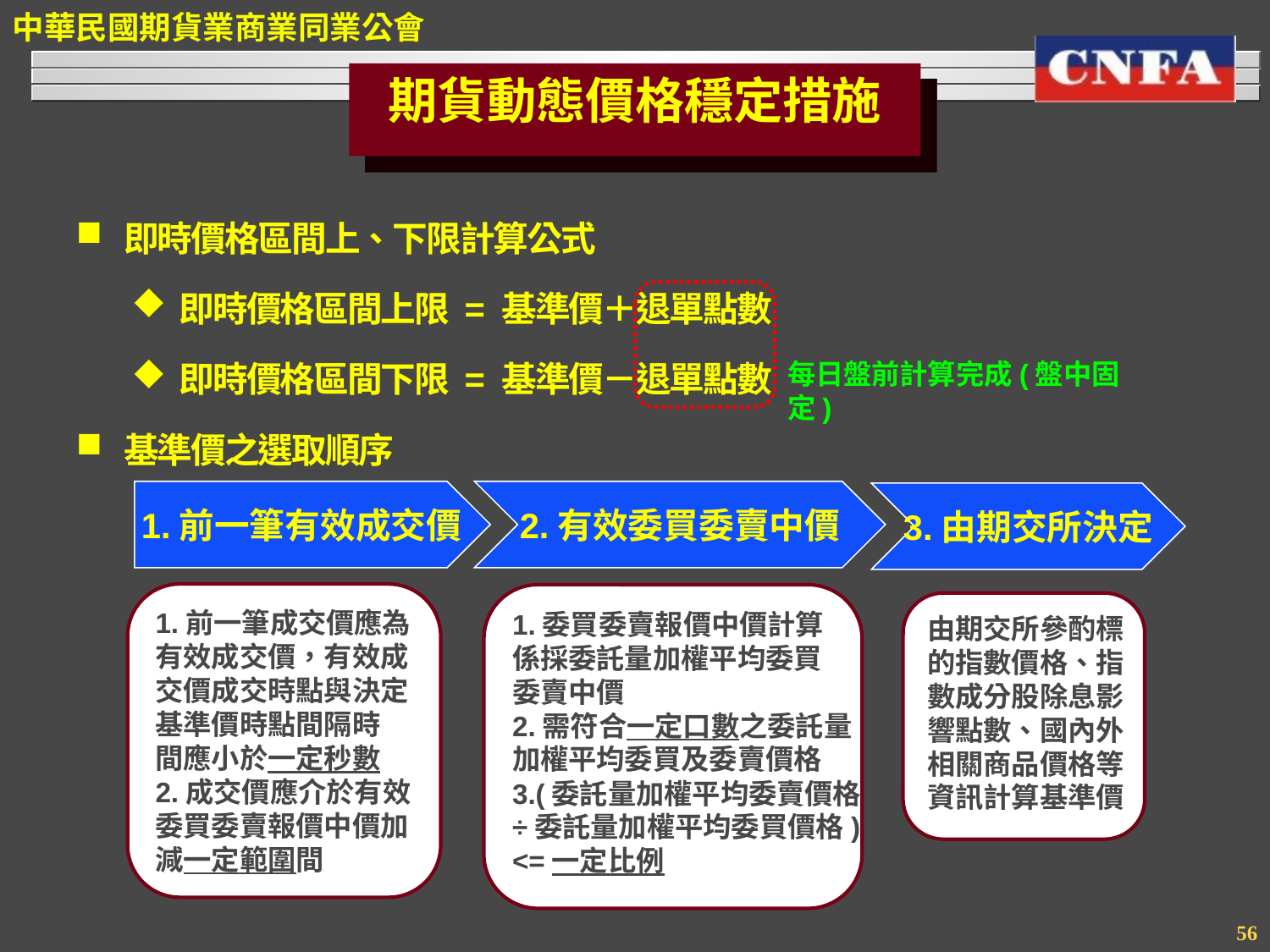

期貨動態價格穩定措施
即時價格區間上、下限計算公式
即時價格區間上限 = 基準價＋退單點數
即時價格區間下限 = 基準價－退單點數
基準價之選取順序

每日盤前計算完成(盤中固定)
1.前一筆有效成交價
2.有效委買委賣中價
3.由期交所決定
1.前一筆成交價應為
有效成交價，有效成
交價成交時點與決定
基準價時點間隔時
間應小於一定秒數
2.成交價應介於有效
委買委賣報價中價加
減一定範圍間
1.委買委賣報價中價計算
係採委託量加權平均委買
委賣中價
2.需符合一定口數之委託量
加權平均委買及委賣價格
3.(委託量加權平均委賣價格
÷委託量加權平均委買價格)
<=一定比例

由期交所參酌標
的指數價格、指
數成分股除息影
響點數、國內外
相關商品價格等
資訊計算基準價